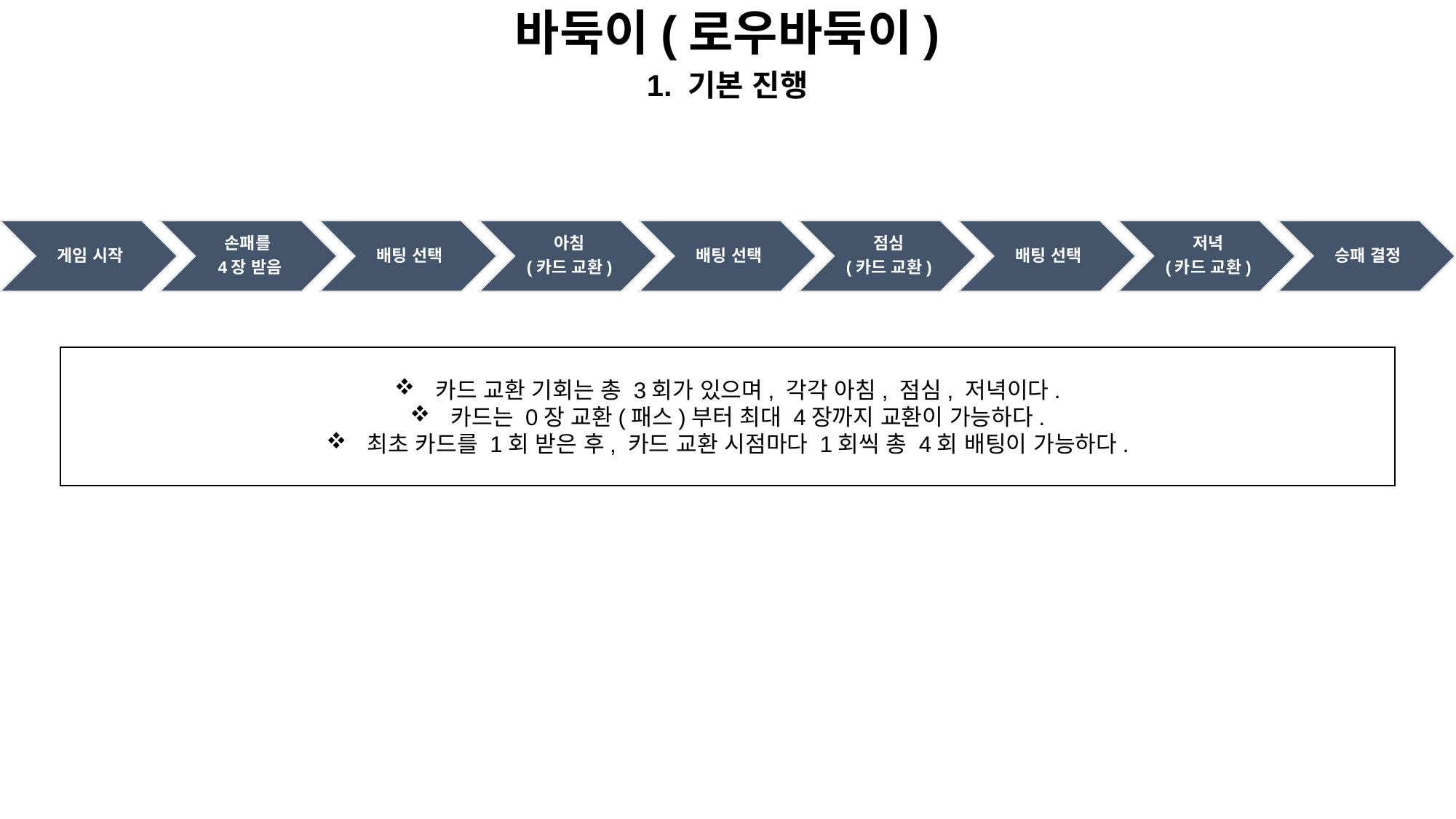

바둑이(로우바둑이)
1. 기본 진행
게임 시작
손패를
4장 받음
배팅 선택
아침
(카드 교환)
배팅 선택
점심
(카드 교환)
배팅 선택
저녁
(카드 교환)
승패 결정
카드 교환 기회는 총 3회가 있으며, 각각 아침, 점심, 저녁이다.
카드는 0장 교환(패스)부터 최대 4장까지 교환이 가능하다.
최초 카드를 1회 받은 후, 카드 교환 시점마다 1회씩 총 4회 배팅이 가능하다.